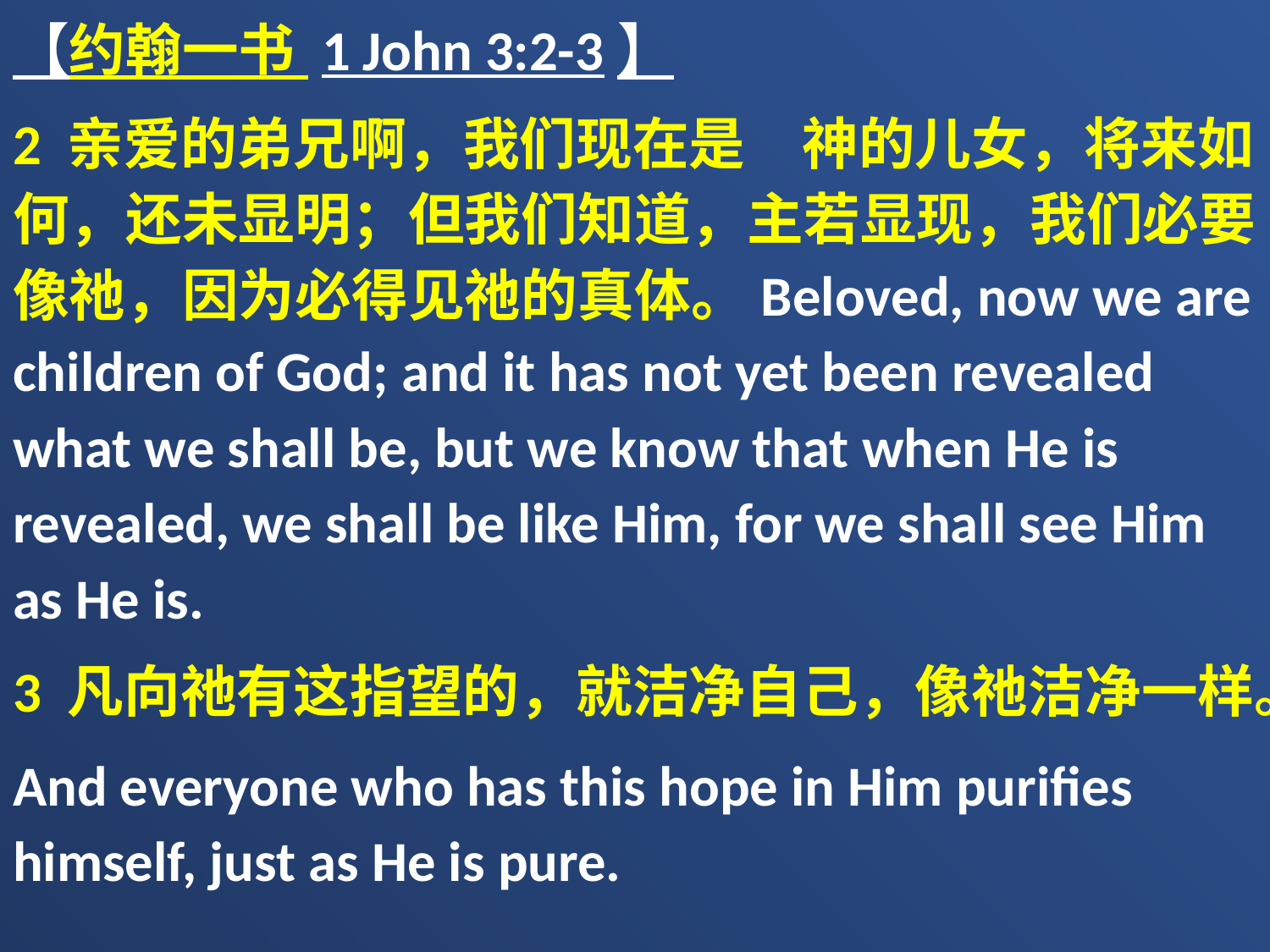

【约翰一书 1 John 3:2-3】
2 亲爱的弟兄啊，我们现在是　神的儿女，将来如何，还未显明；但我们知道，主若显现，我们必要像祂，因为必得见祂的真体。Beloved, now we are children of God; and it has not yet been revealed what we shall be, but we know that when He is revealed, we shall be like Him, for we shall see Him as He is.
3 凡向祂有这指望的，就洁净自己，像祂洁净一样。
And everyone who has this hope in Him purifies himself, just as He is pure.